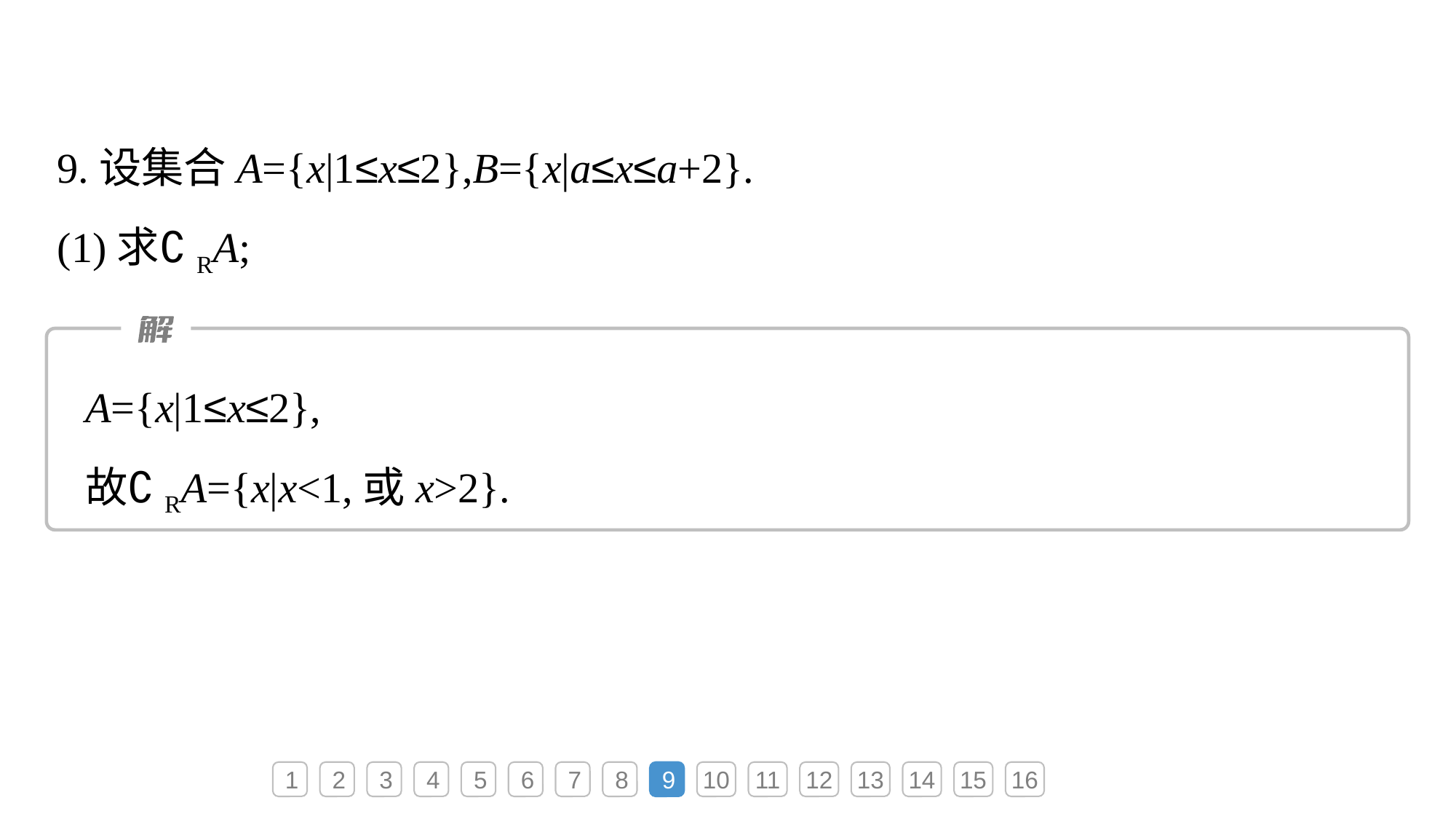

9.设集合A={x|1≤x≤2},B={x|a≤x≤a+2}.
(1)求∁RA;

A={x|1≤x≤2},
故∁RA={x|x<1,或x>2}.
1
2
3
4
5
6
7
8
9
10
11
12
13
14
15
16